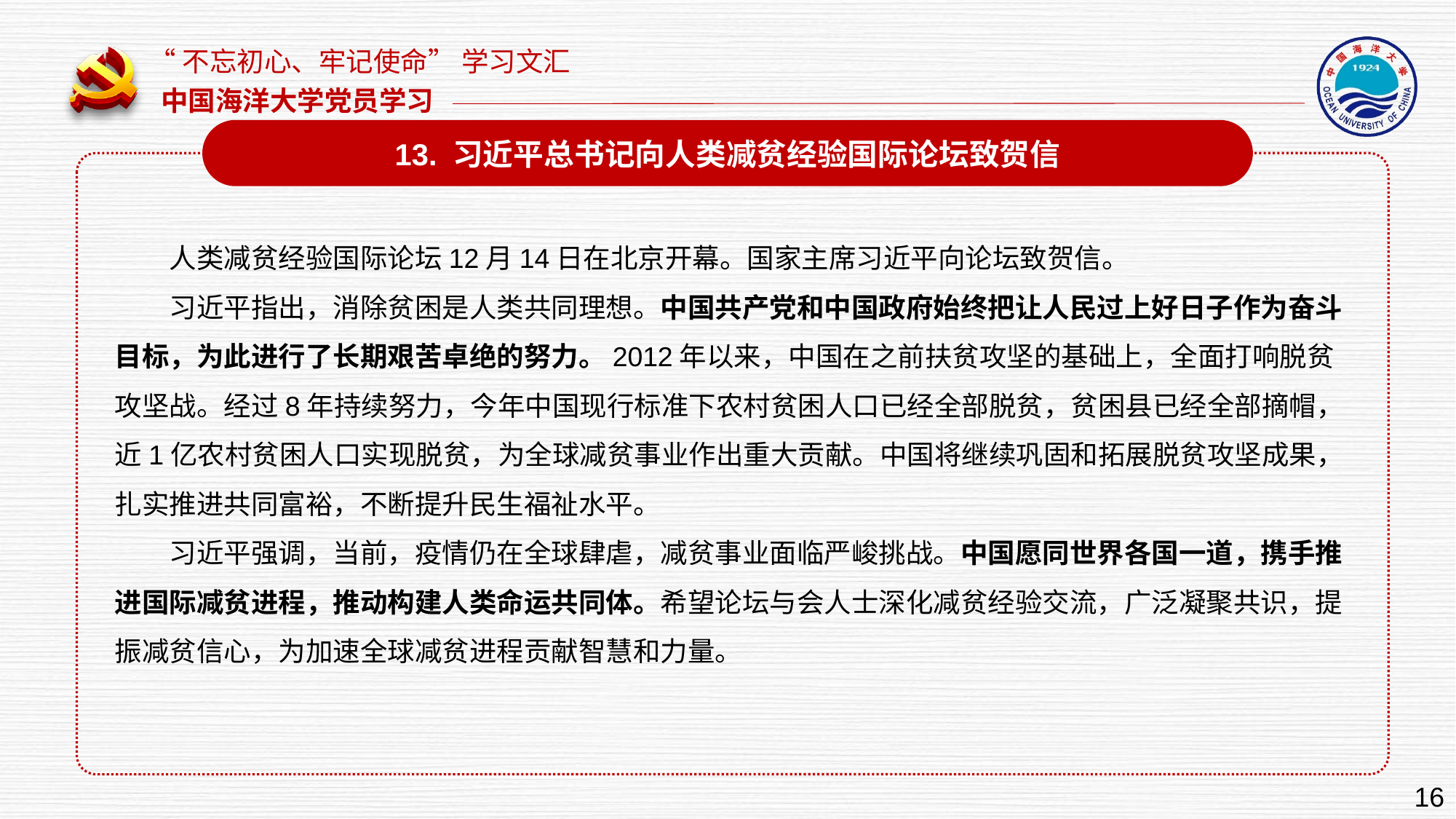

13. 习近平总书记向人类减贫经验国际论坛致贺信

人类减贫经验国际论坛12月14日在北京开幕。国家主席习近平向论坛致贺信。
习近平指出，消除贫困是人类共同理想。中国共产党和中国政府始终把让人民过上好日子作为奋斗目标，为此进行了长期艰苦卓绝的努力。2012年以来，中国在之前扶贫攻坚的基础上，全面打响脱贫攻坚战。经过8年持续努力，今年中国现行标准下农村贫困人口已经全部脱贫，贫困县已经全部摘帽，近1亿农村贫困人口实现脱贫，为全球减贫事业作出重大贡献。中国将继续巩固和拓展脱贫攻坚成果，扎实推进共同富裕，不断提升民生福祉水平。
习近平强调，当前，疫情仍在全球肆虐，减贫事业面临严峻挑战。中国愿同世界各国一道，携手推进国际减贫进程，推动构建人类命运共同体。希望论坛与会人士深化减贫经验交流，广泛凝聚共识，提振减贫信心，为加速全球减贫进程贡献智慧和力量。

16